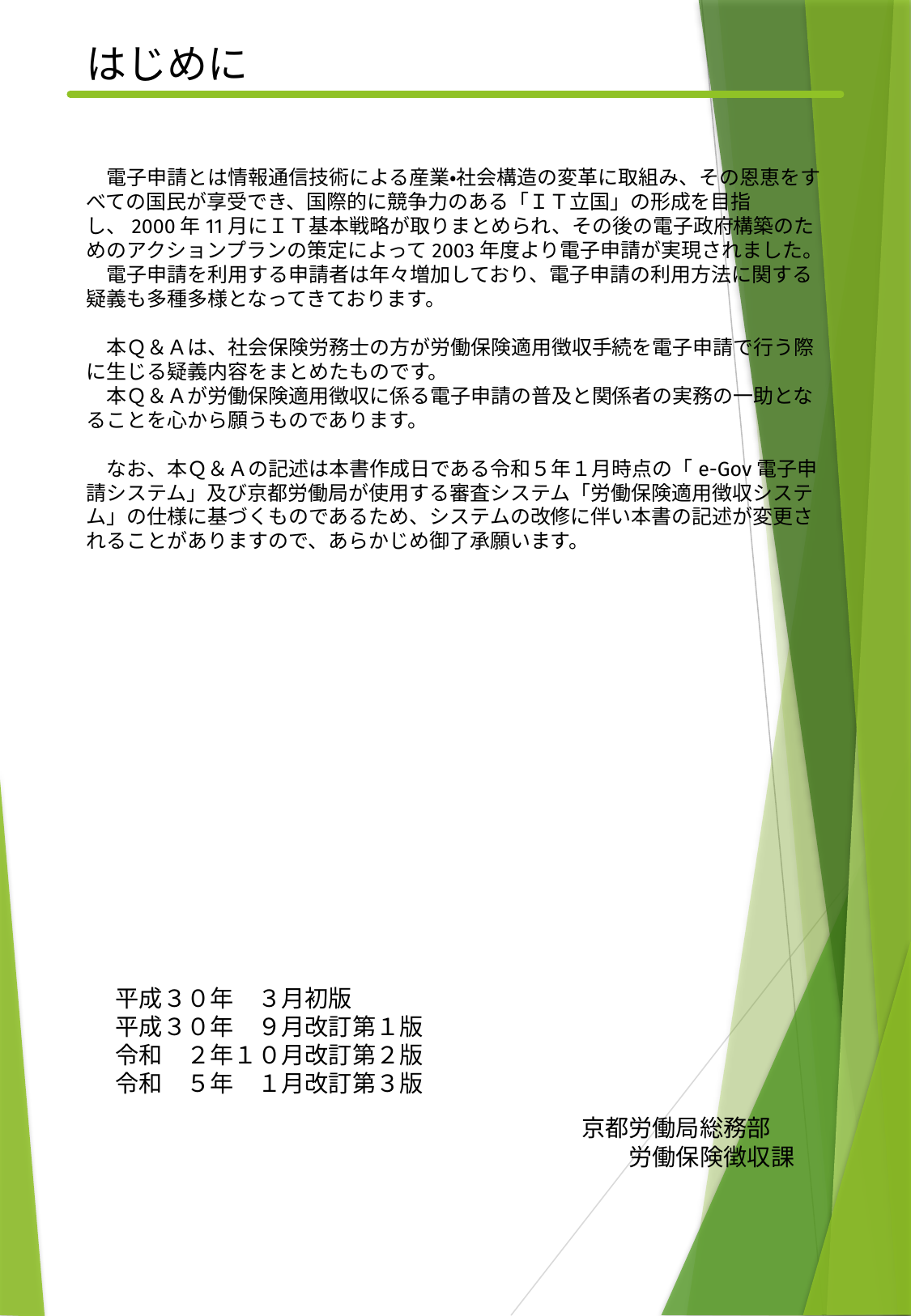

はじめに
　電子申請とは情報通信技術による産業・社会構造の変革に取組み、その恩恵をすべての国民が享受でき、国際的に競争力のある「ＩＴ立国」の形成を目指し、2000年11月にＩＴ基本戦略が取りまとめられ、その後の電子政府構築のためのアクションプランの策定によって2003年度より電子申請が実現されました。
　電子申請を利用する申請者は年々増加しており、電子申請の利用方法に関する疑義も多種多様となってきております。

　本Ｑ＆Ａは、社会保険労務士の方が労働保険適用徴収手続を電子申請で行う際に生じる疑義内容をまとめたものです。
　本Ｑ＆Ａが労働保険適用徴収に係る電子申請の普及と関係者の実務の一助となることを心から願うものであります。

　なお、本Ｑ＆Ａの記述は本書作成日である令和５年１月時点の「e-Gov電子申請システム」及び京都労働局が使用する審査システム「労働保険適用徴収システム」の仕様に基づくものであるため、システムの改修に伴い本書の記述が変更されることがありますので、あらかじめ御了承願います。
平成３０年　３月初版
平成３０年　９月改訂第１版
令和　２年１０月改訂第２版
令和　５年　１月改訂第３版
京都労働局総務部
　　労働保険徴収課